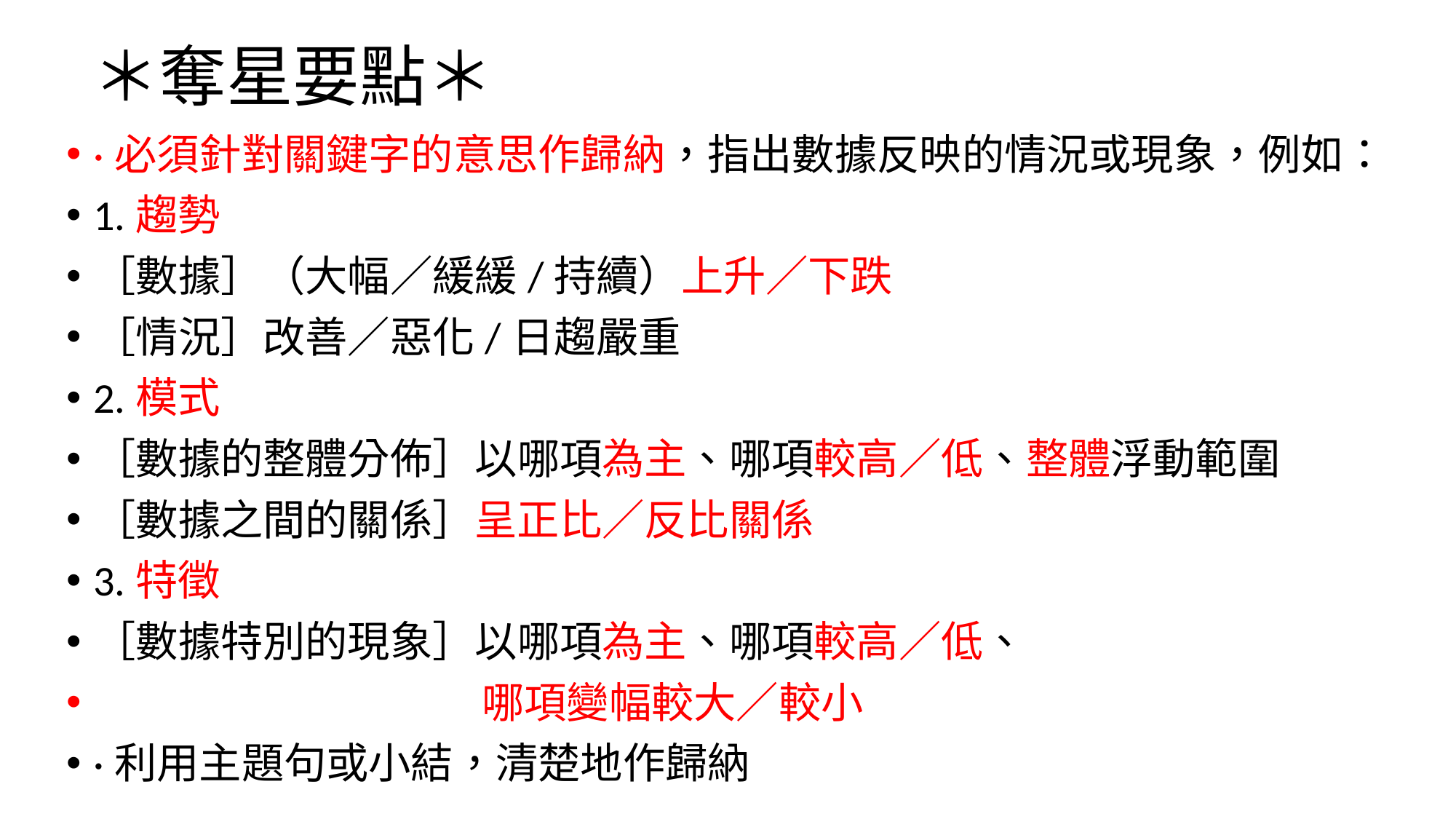

# ＊奪星要點＊
·必須針對關鍵字的意思作歸納，指出數據反映的情況或現象，例如：
1.趨勢
［數據］（大幅／緩緩/持續）上升／下跌
［情況］改善／惡化/日趨嚴重
2.模式
［數據的整體分佈］以哪項為主、哪項較高／低、整體浮動範圍
［數據之間的關係］呈正比／反比關係
3.特徵
［數據特別的現象］以哪項為主、哪項較高／低、
                                        哪項變幅較大／較小
·利用主題句或小結，清楚地作歸納